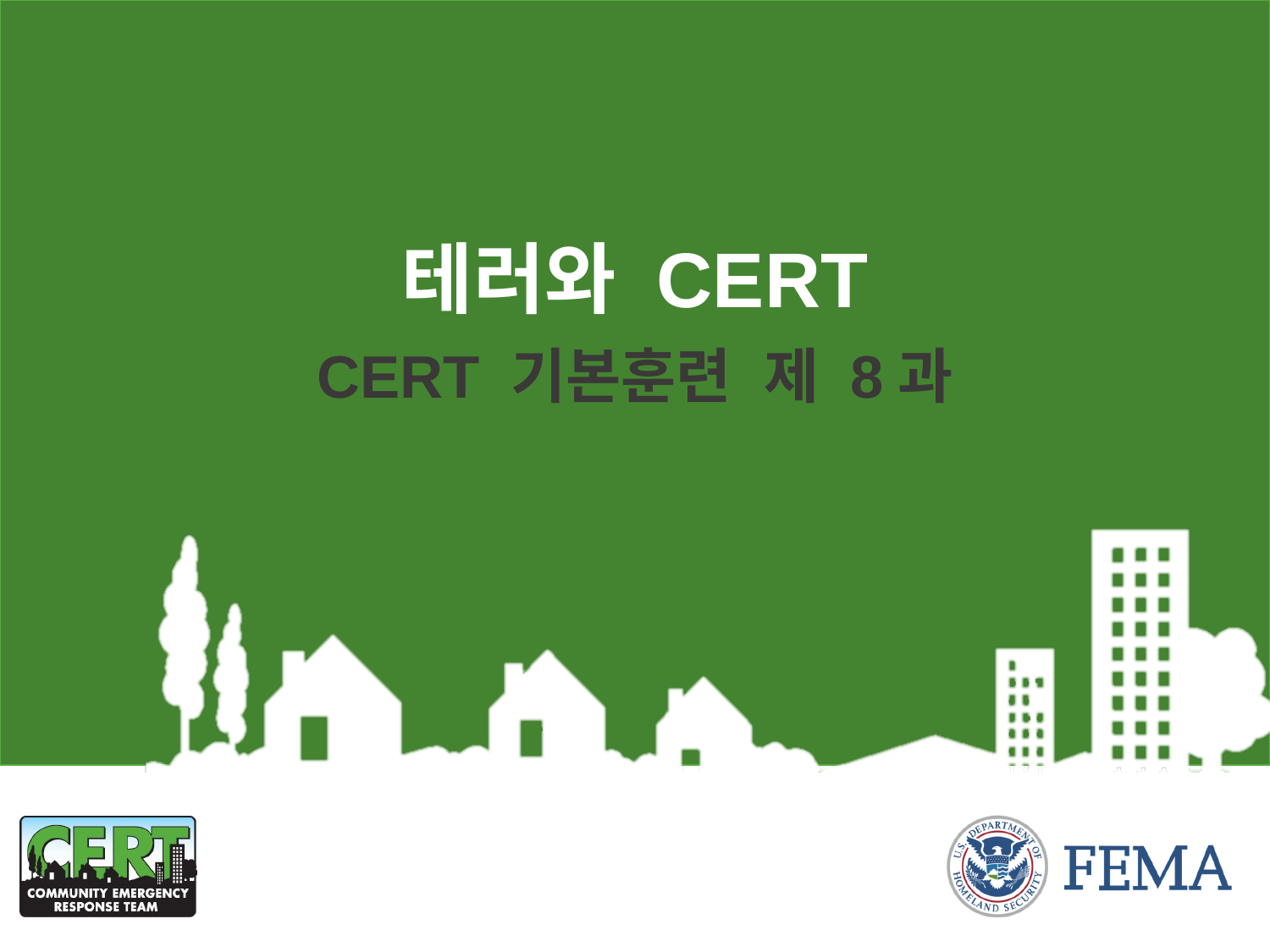

# 테러와 CERT
CERT 기본훈련  제 8과